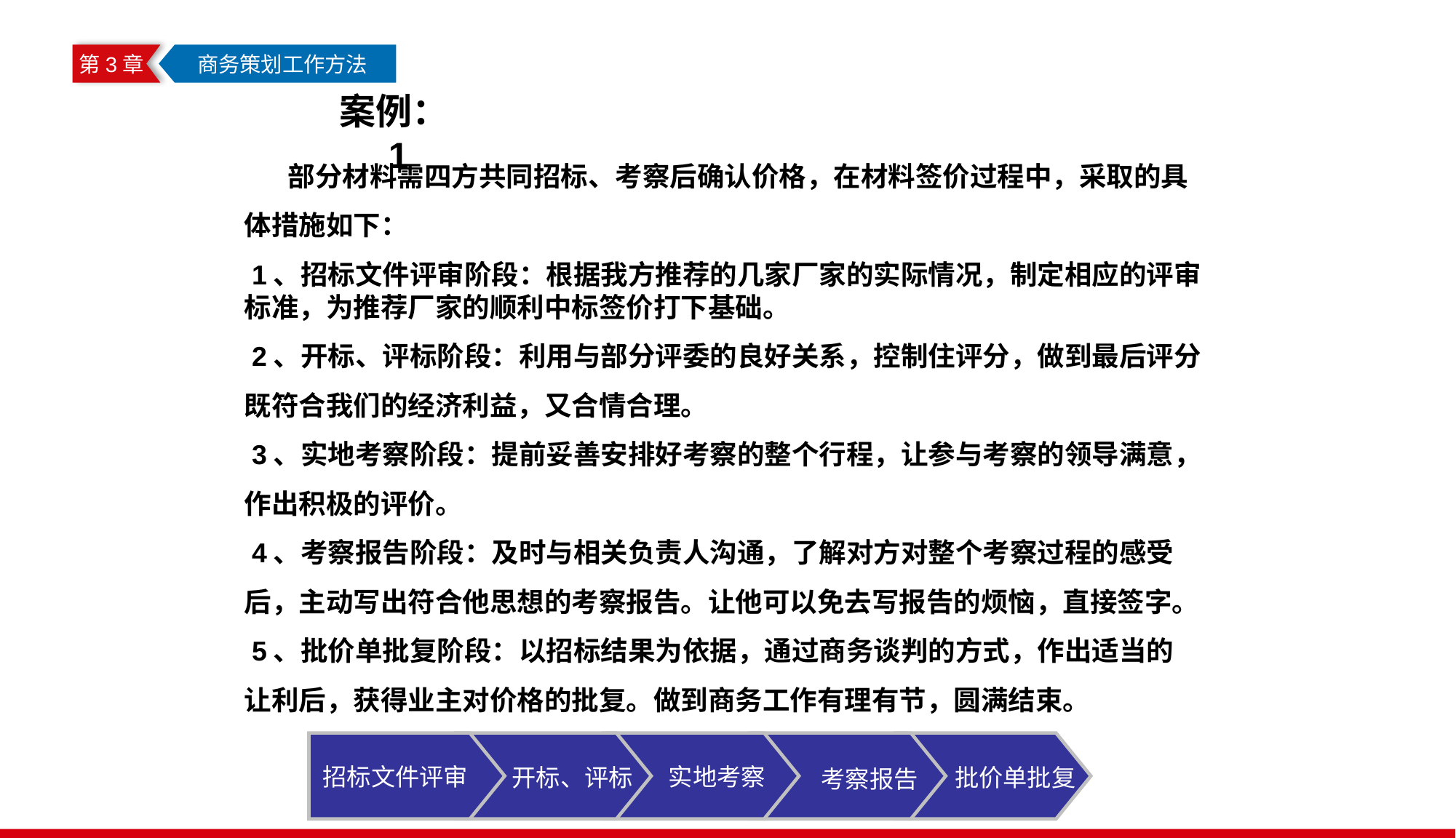

第3章
    商务策划工作方法
案例：1
      部分材料需四方共同招标、考察后确认价格，在材料签价过程中，采取的具
体措施如下：
 1、招标文件评审阶段：根据我方推荐的几家厂家的实际情况，制定相应的评审
标准，为推荐厂家的顺利中标签价打下基础。
 2、开标、评标阶段：利用与部分评委的良好关系，控制住评分，做到最后评分
既符合我们的经济利益，又合情合理。
 3、实地考察阶段：提前妥善安排好考察的整个行程，让参与考察的领导满意，
作出积极的评价。
 4、考察报告阶段：及时与相关负责人沟通，了解对方对整个考察过程的感受
后，主动写出符合他思想的考察报告。让他可以免去写报告的烦恼，直接签字。
 5、批价单批复阶段：以招标结果为依据，通过商务谈判的方式，作出适当的
让利后，获得业主对价格的批复。做到商务工作有理有节，圆满结束。

招标文件评审
        开标、评标
        实地考察
        考察报告
         批价单批复